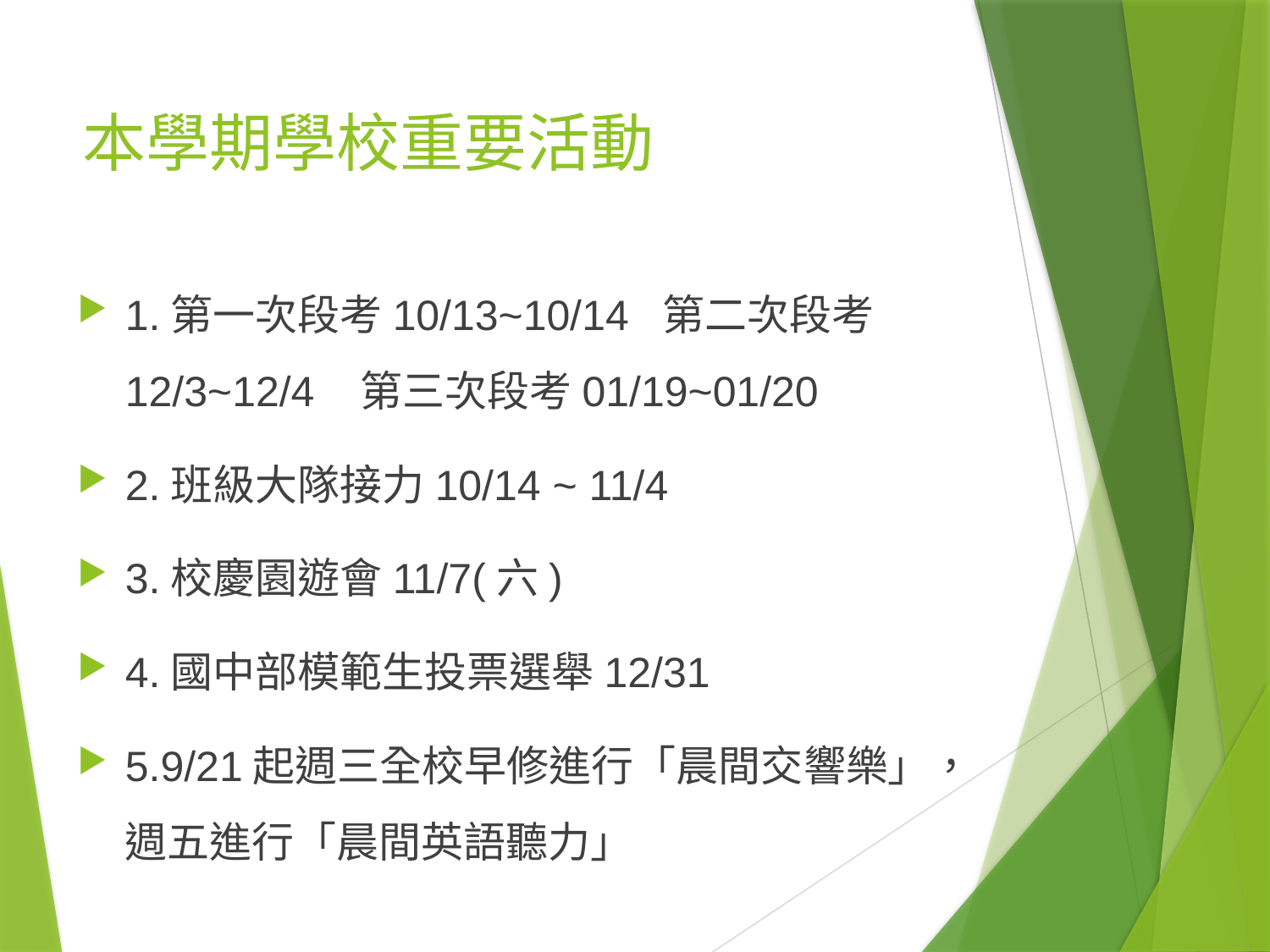

# 本學期學校重要活動
1.第一次段考10/13~10/14  第二次段考12/3~12/4   第三次段考01/19~01/20
2.班級大隊接力10/14 ~ 11/4
3.校慶園遊會11/7(六)
4.國中部模範生投票選舉12/31
5.9/21起週三全校早修進行「晨間交響樂」，週五進行「晨間英語聽力」